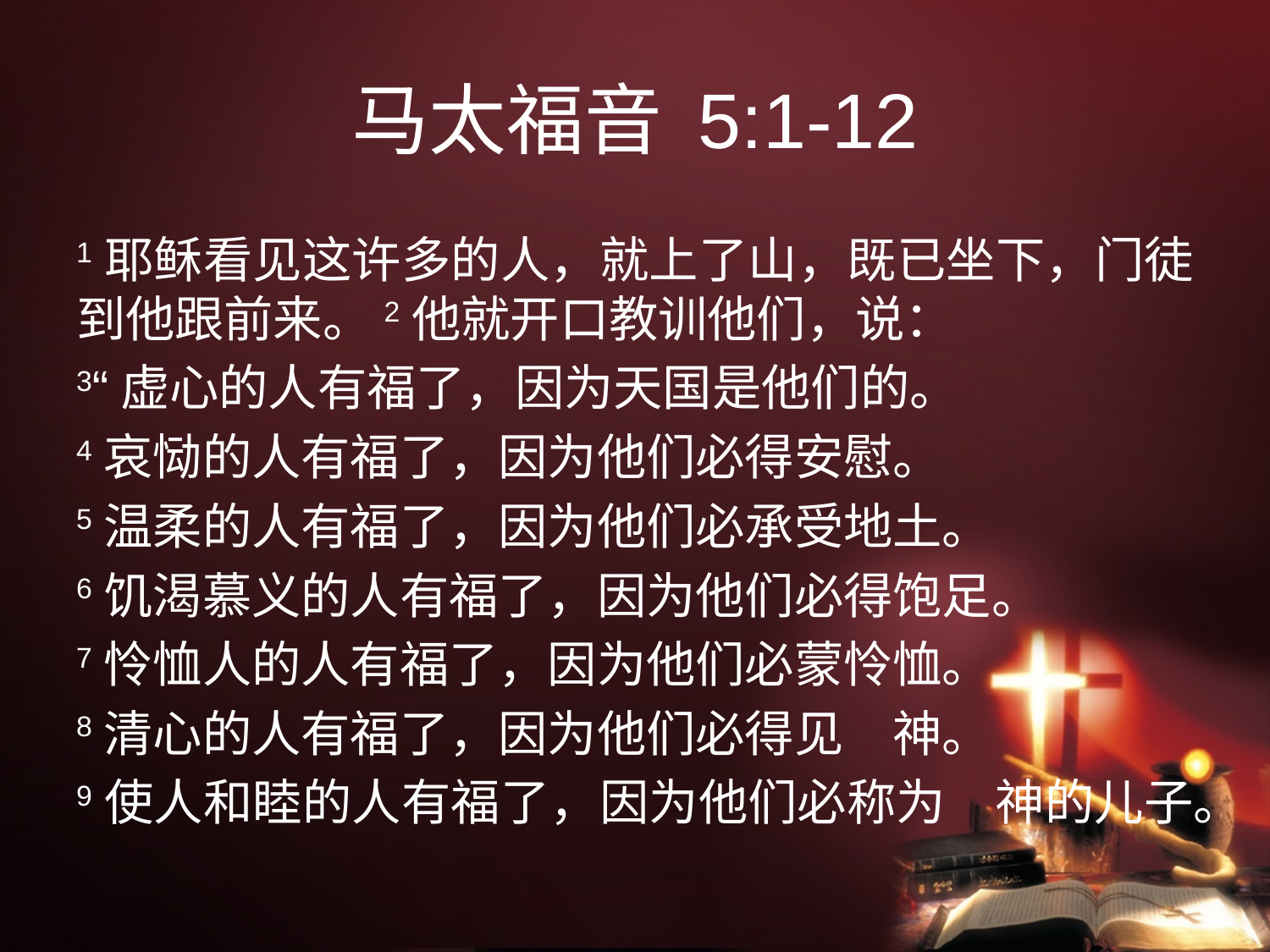

# 马太福音 5:1-12
1耶稣看见这许多的人，就上了山，既已坐下，门徒到他跟前来。2他就开口教训他们，说：
3“虚心的人有福了，因为天国是他们的。
4哀恸的人有福了，因为他们必得安慰。
5温柔的人有福了，因为他们必承受地土。
6饥渴慕义的人有福了，因为他们必得饱足。
7怜恤人的人有福了，因为他们必蒙怜恤。
8清心的人有福了，因为他们必得见　神。
9使人和睦的人有福了，因为他们必称为　神的儿子。